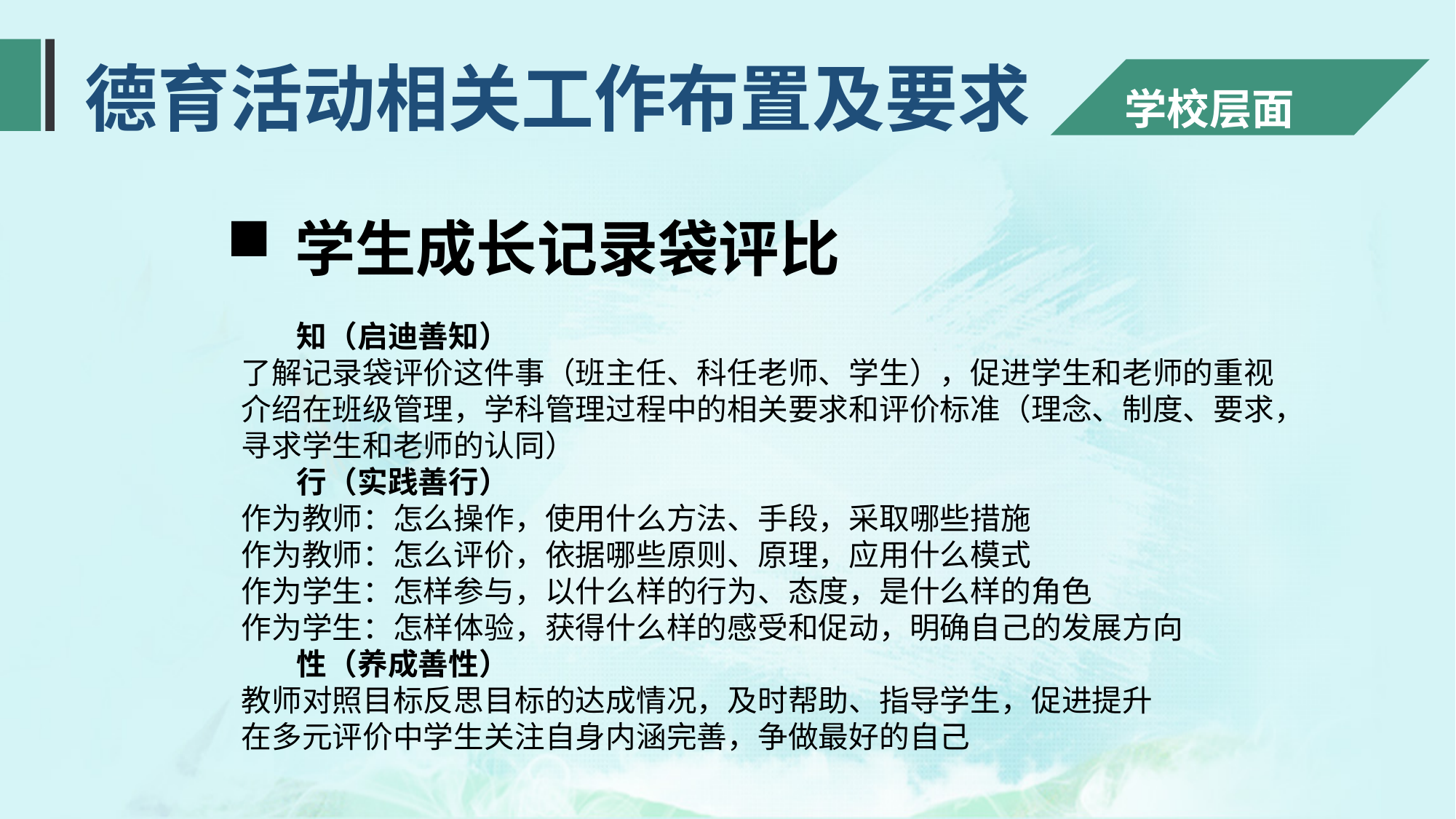

德育活动相关工作布置及要求

学校层面
学生成长记录袋评比
       知（启迪善知）
了解记录袋评价这件事（班主任、科任老师、学生），促进学生和老师的重视
介绍在班级管理，学科管理过程中的相关要求和评价标准（理念、制度、要求，寻求学生和老师的认同）
       行（实践善行）
作为教师：怎么操作，使用什么方法、手段，采取哪些措施
作为教师：怎么评价，依据哪些原则、原理，应用什么模式
作为学生：怎样参与，以什么样的行为、态度，是什么样的角色
作为学生：怎样体验，获得什么样的感受和促动，明确自己的发展方向
       性（养成善性）
教师对照目标反思目标的达成情况，及时帮助、指导学生，促进提升
在多元评价中学生关注自身内涵完善，争做最好的自己